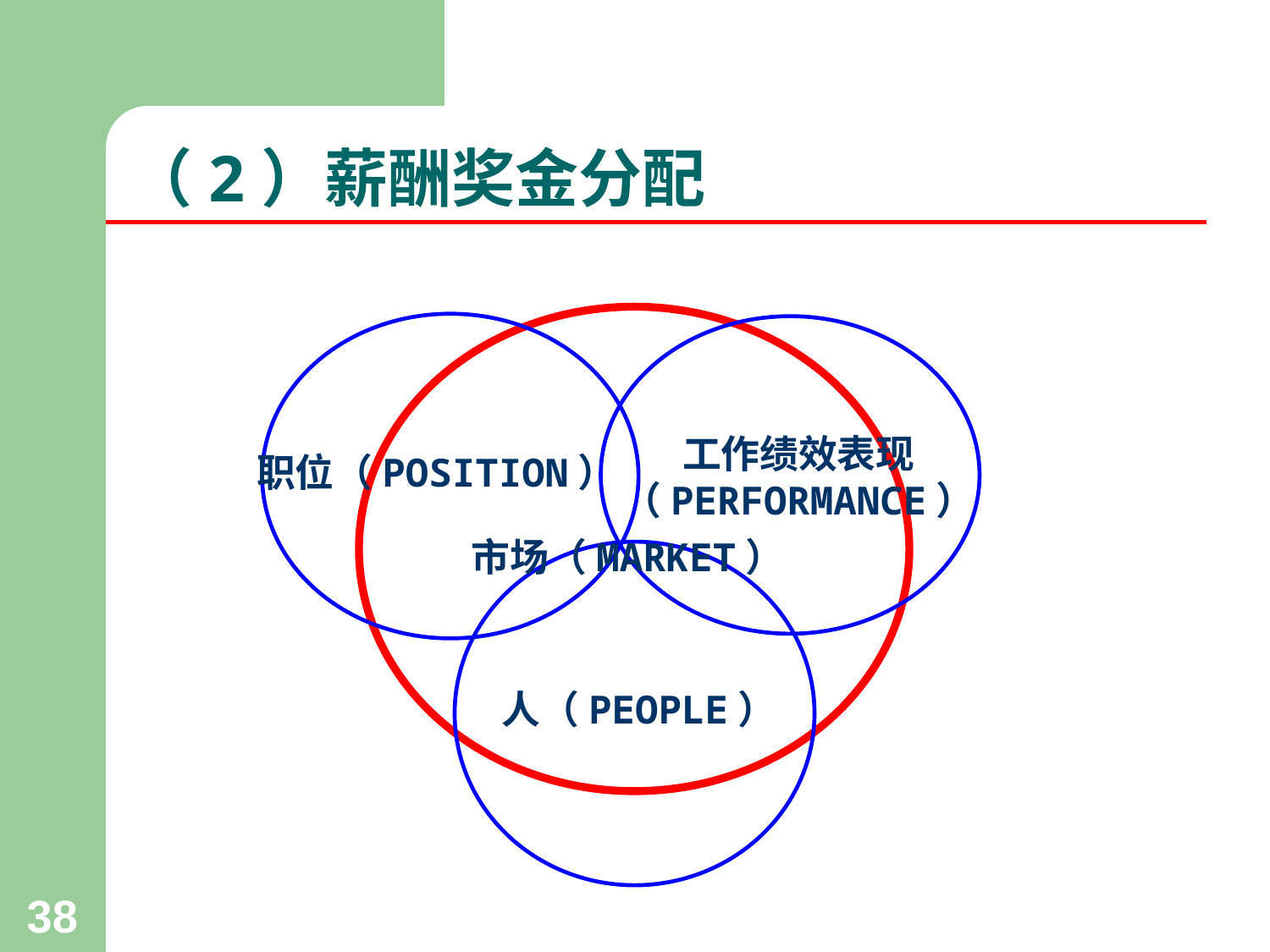

（2）薪酬奖金分配

工作绩效表现
（PERFORMANCE）
职位（POSITION）
市场（MARKET）

人（PEOPLE）
# 38